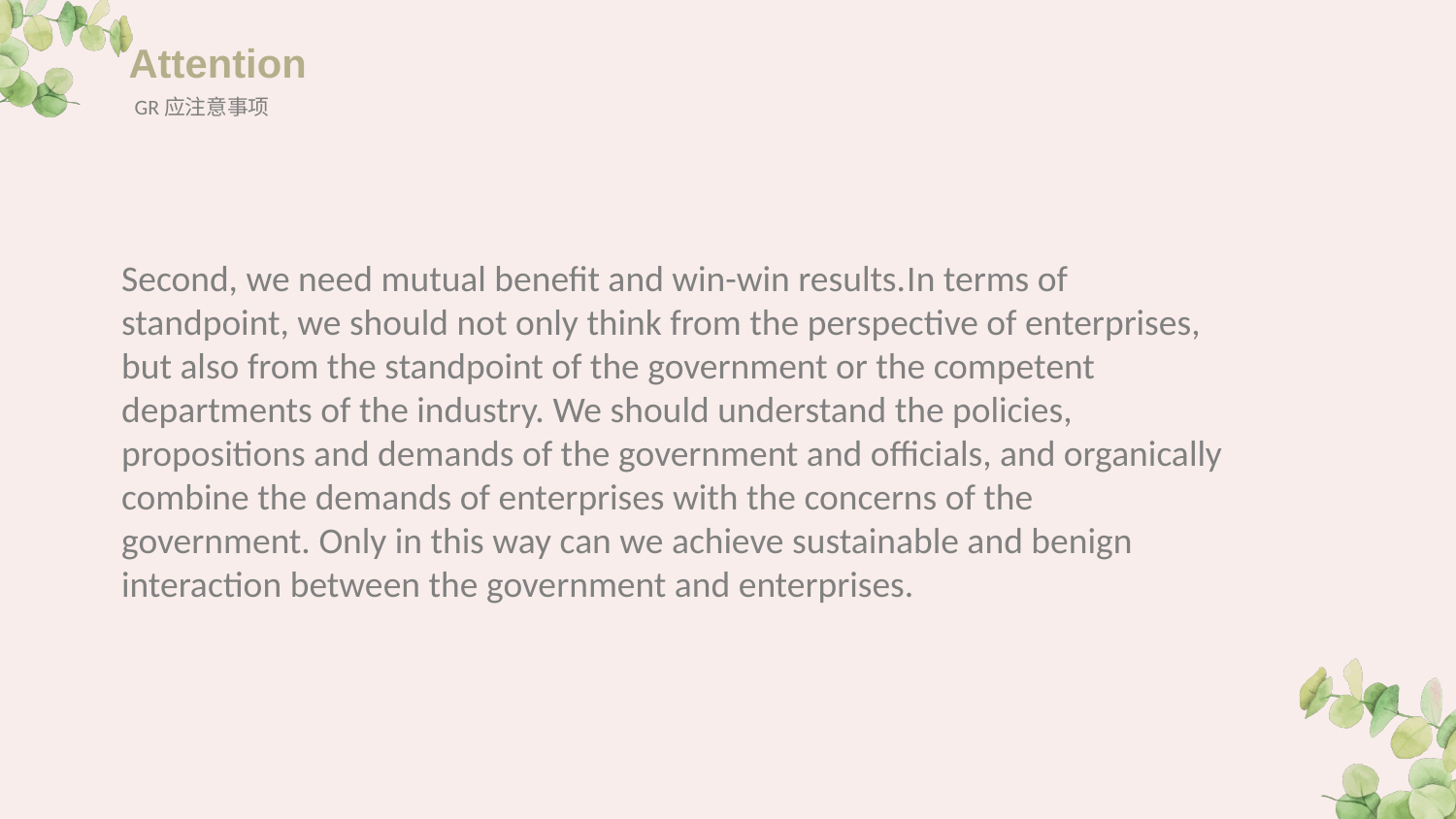

Attention
GR应注意事项
Second, we need mutual benefit and win-win results.In terms of standpoint, we should not only think from the perspective of enterprises, but also from the standpoint of the government or the competent departments of the industry. We should understand the policies, propositions and demands of the government and officials, and organically combine the demands of enterprises with the concerns of the government. Only in this way can we achieve sustainable and benign interaction between the government and enterprises.